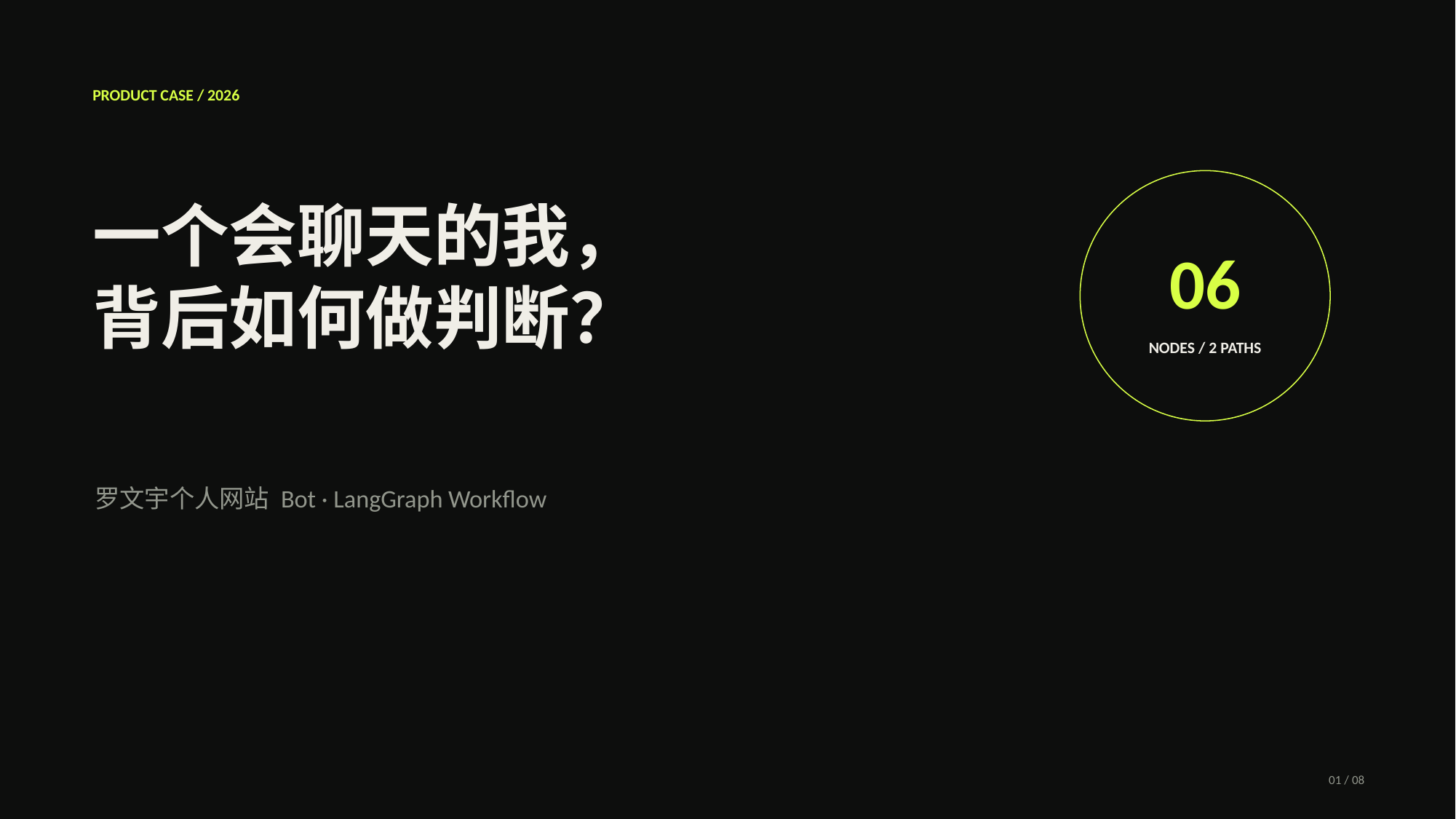

PRODUCT CASE / 2026

一个会聊天的我，
背后如何做判断？
06
NODES / 2 PATHS
罗文宇个人网站 Bot · LangGraph Workflow
01 / 08